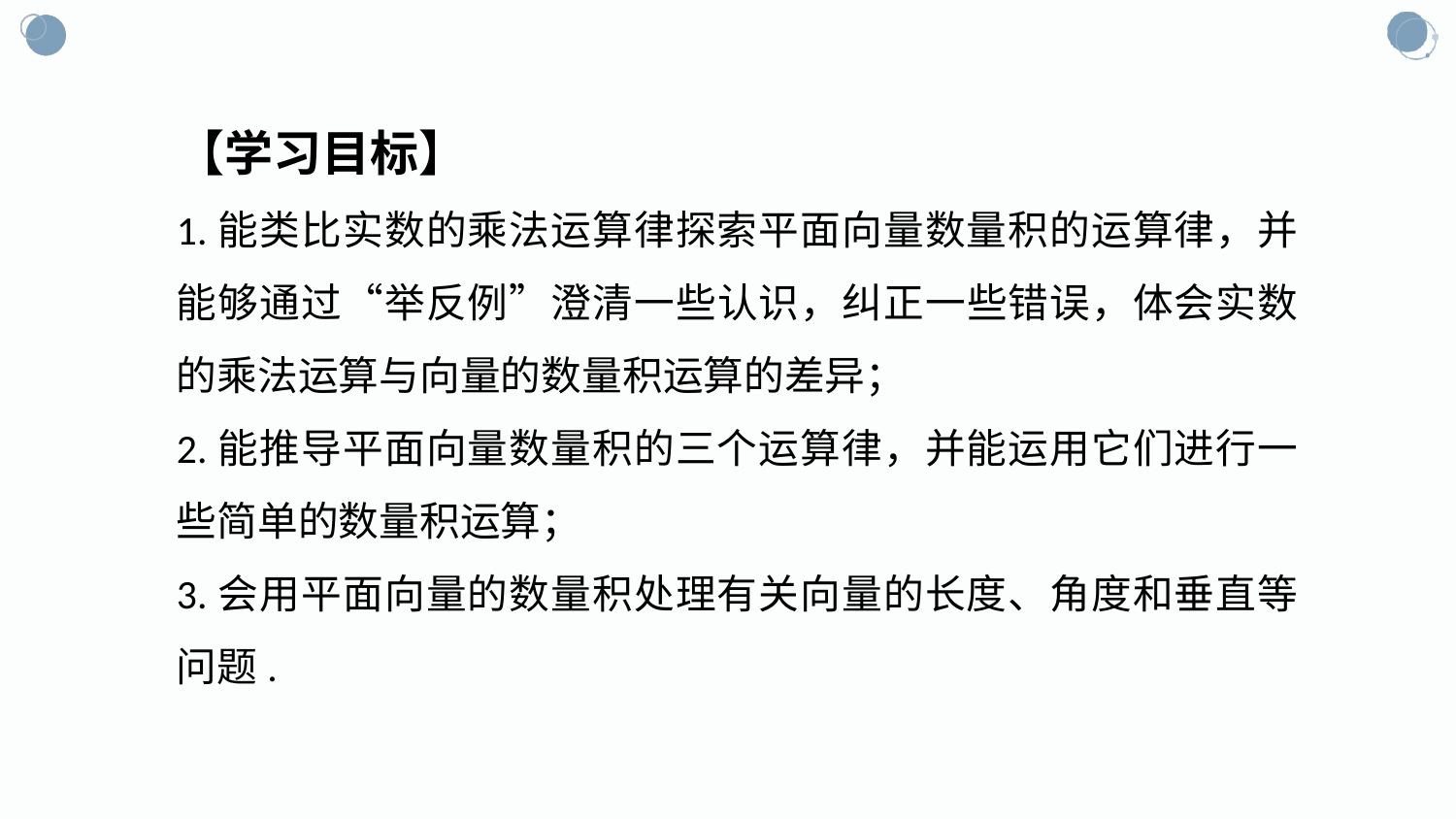

【学习目标】
1.能类比实数的乘法运算律探索平面向量数量积的运算律，并能够通过“举反例”澄清一些认识，纠正一些错误，体会实数的乘法运算与向量的数量积运算的差异；
2.能推导平面向量数量积的三个运算律，并能运用它们进行一些简单的数量积运算；
3.会用平面向量的数量积处理有关向量的长度、角度和垂直等问题.